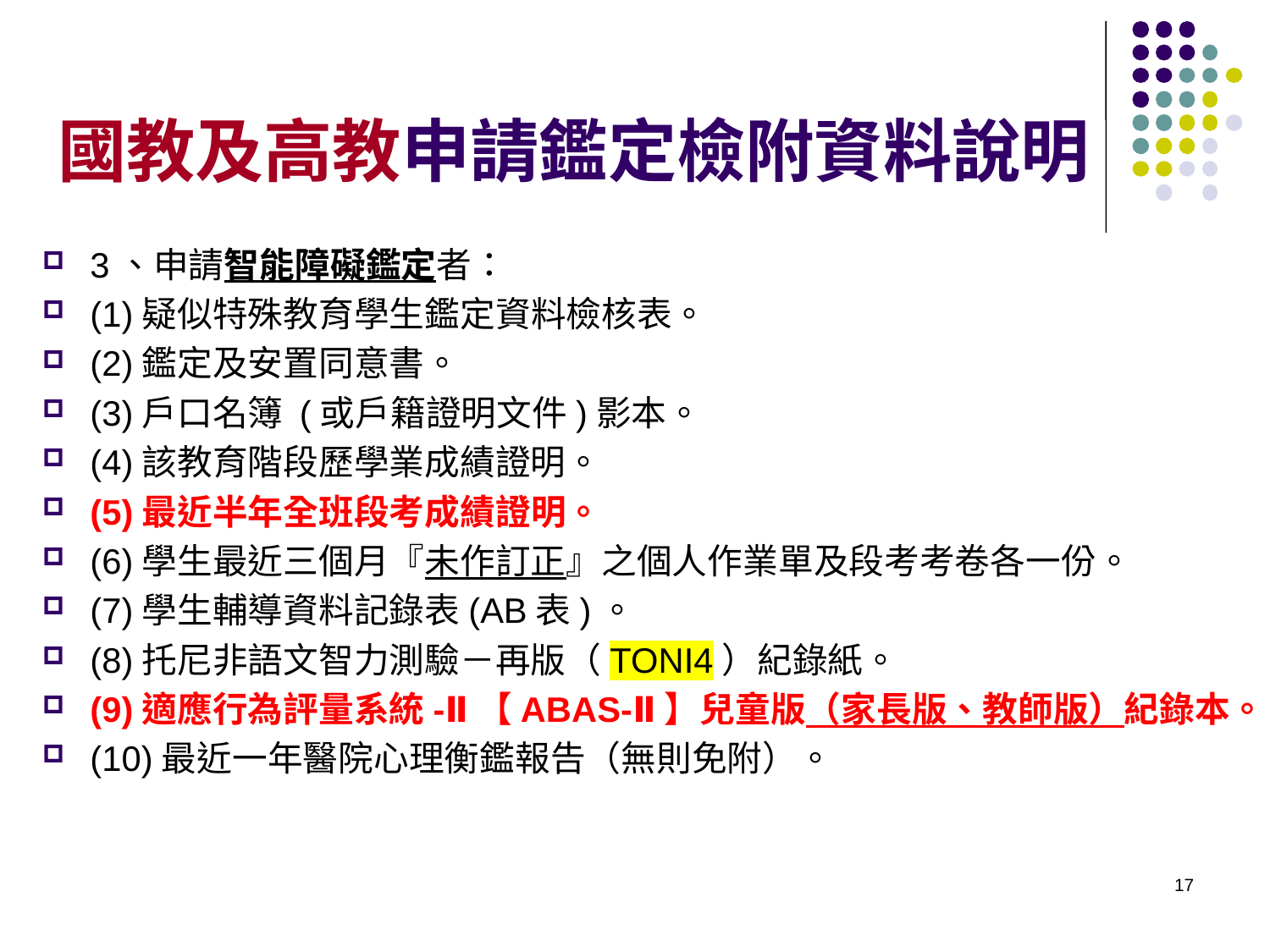

# 國教及高教申請鑑定檢附資料說明
3、申請智能障礙鑑定者：
(1)疑似特殊教育學生鑑定資料檢核表。
(2)鑑定及安置同意書。
(3)戶口名簿 (或戶籍證明文件)影本。
(4)該教育階段歷學業成績證明。
(5)最近半年全班段考成績證明。
(6)學生最近三個月『未作訂正』之個人作業單及段考考卷各一份。
(7)學生輔導資料記錄表(AB表)。
(8)托尼非語文智力測驗－再版（TONI4）紀錄紙。
(9)適應行為評量系統-Ⅱ【ABAS-Ⅱ】兒童版（家長版、教師版）紀錄本。
(10)最近一年醫院心理衡鑑報告（無則免附）。

17